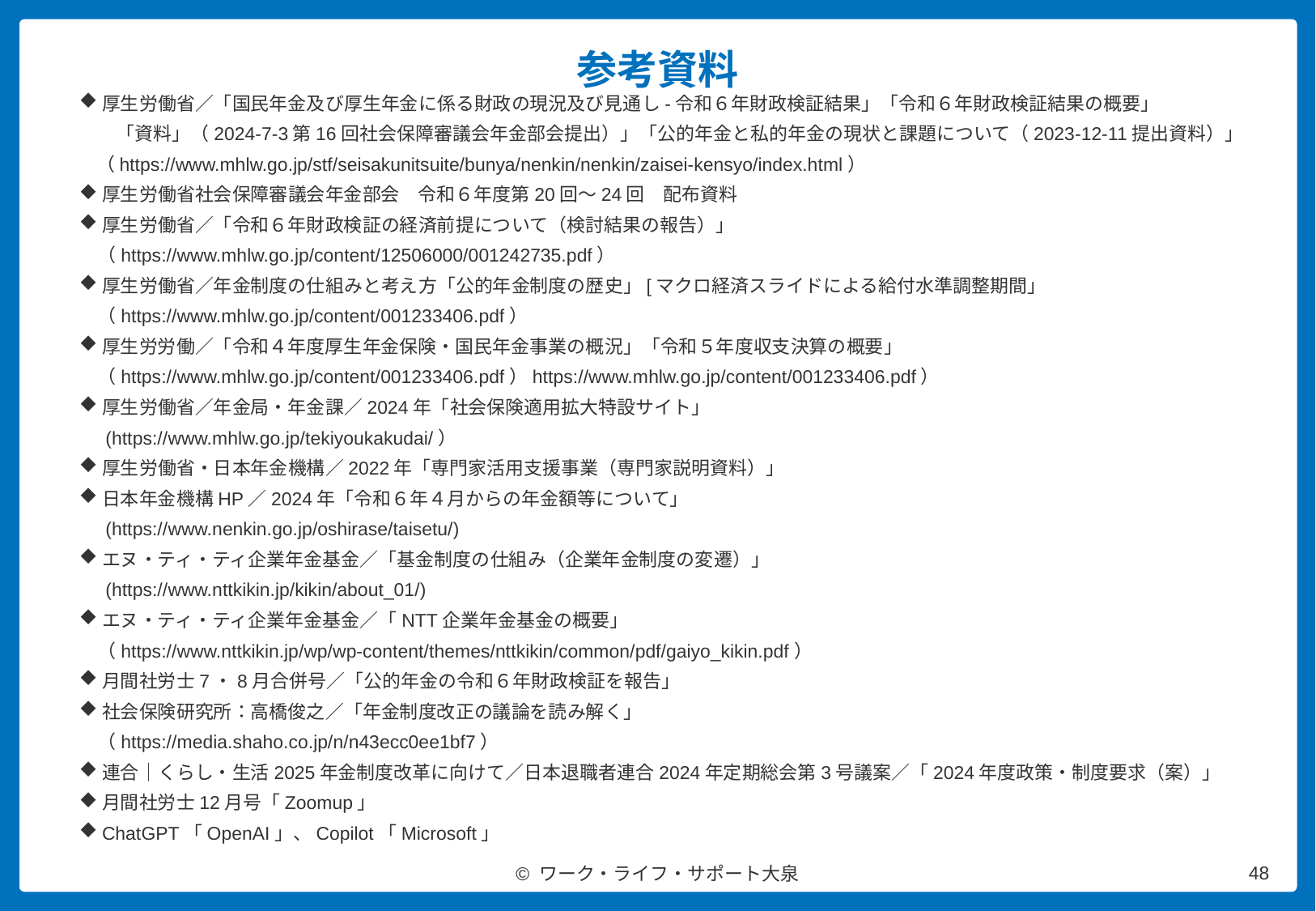

# 参考資料
厚生労働省／「国民年金及び厚生年金に係る財政の現況及び見通し-令和６年財政検証結果」「令和６年財政検証結果の概要」
　　「資料」（2024-7-3第16回社会保障審議会年金部会提出）」「公的年金と私的年金の現状と課題について（2023-12-11提出資料）」
   （https://www.mhlw.go.jp/stf/seisakunitsuite/bunya/nenkin/nenkin/zaisei-kensyo/index.html）
厚生労働省社会保障審議会年金部会　令和６年度第20回～24回　配布資料
厚生労働省／「令和６年財政検証の経済前提について（検討結果の報告）」
　（https://www.mhlw.go.jp/content/12506000/001242735.pdf）
厚生労働省／年金制度の仕組みと考え方「公的年金制度の歴史」[マクロ経済スライドによる給付水準調整期間」
　（https://www.mhlw.go.jp/content/001233406.pdf）
厚生労労働／「令和４年度厚生年金保険・国民年金事業の概況」「令和５年度収支決算の概要」
　（https://www.mhlw.go.jp/content/001233406.pdf）https://www.mhlw.go.jp/content/001233406.pdf）
厚生労働省／年金局・年金課／2024年「社会保険適用拡大特設サイト」
     (https://www.mhlw.go.jp/tekiyoukakudai/）
厚生労働省・日本年金機構／2022年「専門家活用支援事業（専門家説明資料）」
日本年金機構HP／2024年「令和６年４月からの年金額等について」
     (https://www.nenkin.go.jp/oshirase/taisetu/)
エヌ・ティ・ティ企業年金基金／「基金制度の仕組み（企業年金制度の変遷）」
     (https://www.nttkikin.jp/kikin/about_01/)
エヌ・ティ・ティ企業年金基金／「NTT企業年金基金の概要」
　（https://www.nttkikin.jp/wp/wp-content/themes/nttkikin/common/pdf/gaiyo_kikin.pdf）
月間社労士7・8月合併号／「公的年金の令和６年財政検証を報告」
社会保険研究所：高橋俊之／「年金制度改正の議論を読み解く」
　（https://media.shaho.co.jp/n/n43ecc0ee1bf7）
連合｜くらし・生活2025年金制度改革に向けて／日本退職者連合2024年定期総会第3号議案／「2024年度政策・制度要求（案）」
月間社労士12月号「Zoomup」
ChatGPT「OpenAI」、Copilot「Microsoft」
© ワーク・ライフ・サポート大泉
48